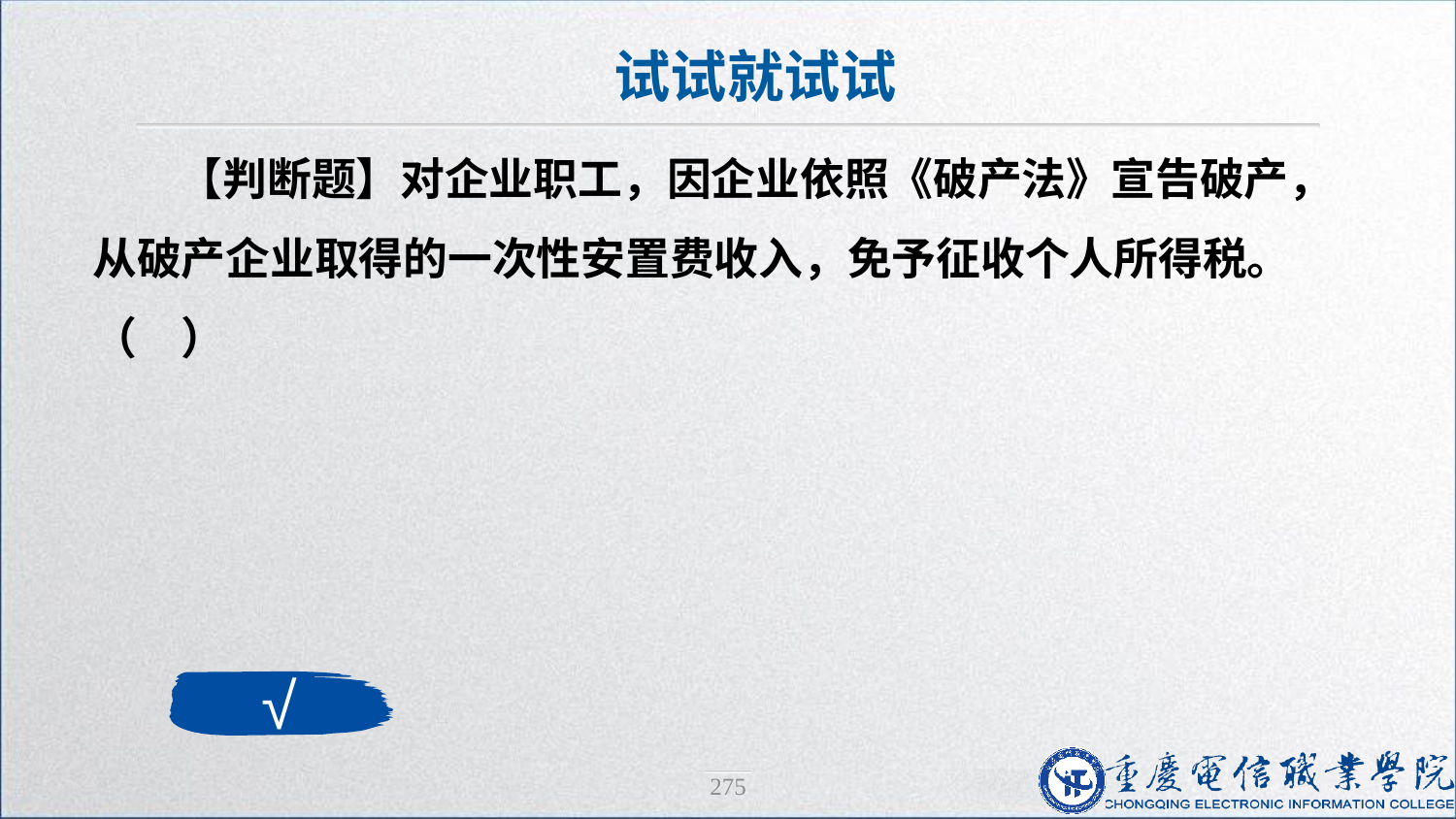

试试就试试
【判断题】对企业职工，因企业依照《破产法》宣告破产，从破产企业取得的一次性安置费收入，免予征收个人所得税。（　）
√

275